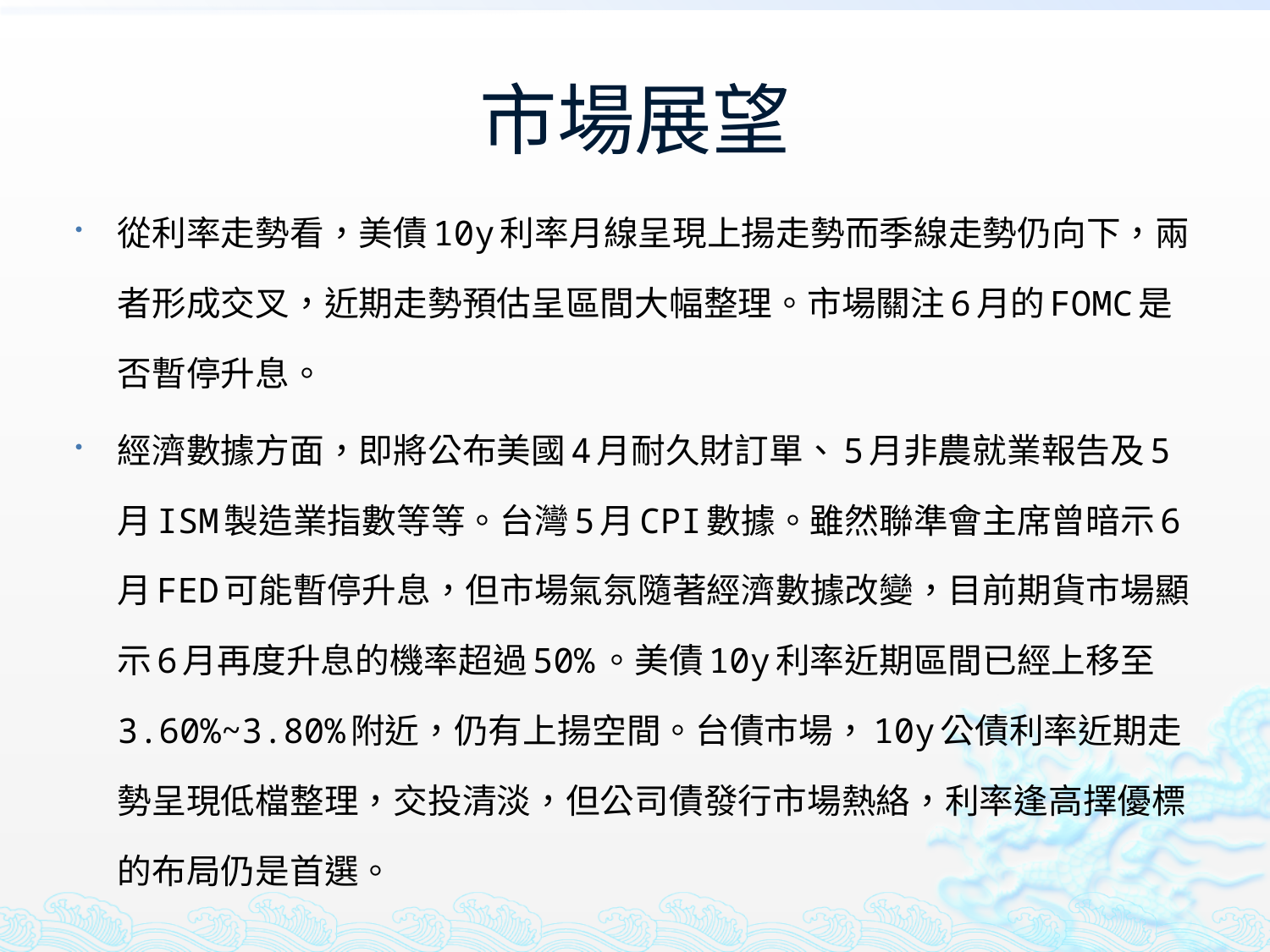

# 市場展望
從利率走勢看，美債10y利率月線呈現上揚走勢而季線走勢仍向下，兩者形成交叉，近期走勢預估呈區間大幅整理。市場關注6月的FOMC是否暫停升息。
經濟數據方面，即將公布美國4月耐久財訂單、5月非農就業報告及5月ISM製造業指數等等。台灣5月CPI數據。雖然聯準會主席曾暗示6月FED可能暫停升息，但市場氣氛隨著經濟數據改變，目前期貨市場顯示6月再度升息的機率超過50%。美債10y利率近期區間已經上移至3.60%~3.80%附近，仍有上揚空間。台債市場，10y公債利率近期走勢呈現低檔整理，交投清淡，但公司債發行市場熱絡，利率逢高擇優標的布局仍是首選。